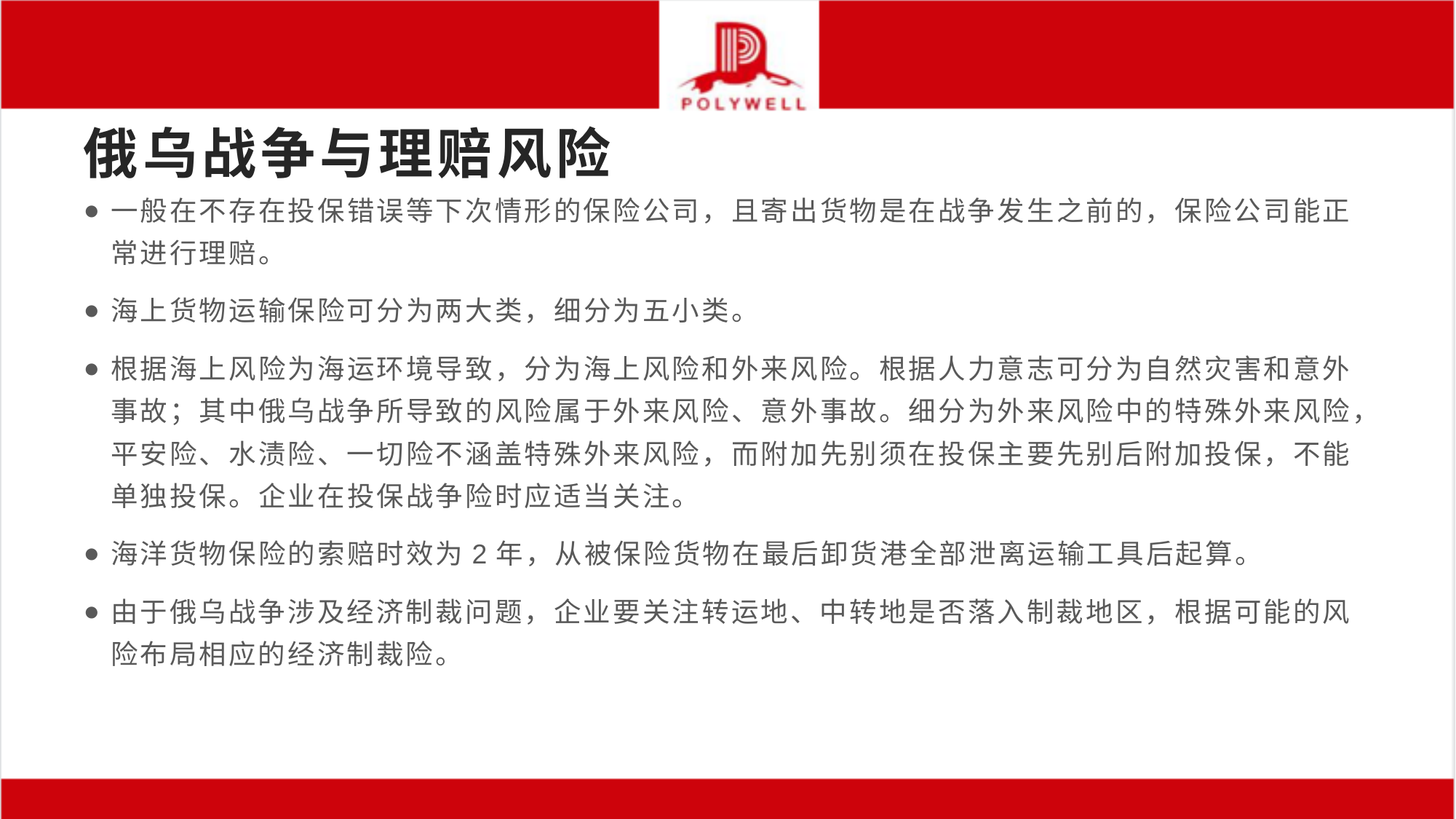

# 俄乌战争与理赔风险
一般在不存在投保错误等下次情形的保险公司，且寄出货物是在战争发生之前的，保险公司能正常进行理赔。
海上货物运输保险可分为两大类，细分为五小类。
根据海上风险为海运环境导致，分为海上风险和外来风险。根据人力意志可分为自然灾害和意外事故；其中俄乌战争所导致的风险属于外来风险、意外事故。细分为外来风险中的特殊外来风险，平安险、水渍险、一切险不涵盖特殊外来风险，而附加先别须在投保主要先别后附加投保，不能单独投保。企业在投保战争险时应适当关注。
海洋货物保险的索赔时效为2年，从被保险货物在最后卸货港全部泄离运输工具后起算。
由于俄乌战争涉及经济制裁问题，企业要关注转运地、中转地是否落入制裁地区，根据可能的风险布局相应的经济制裁险。